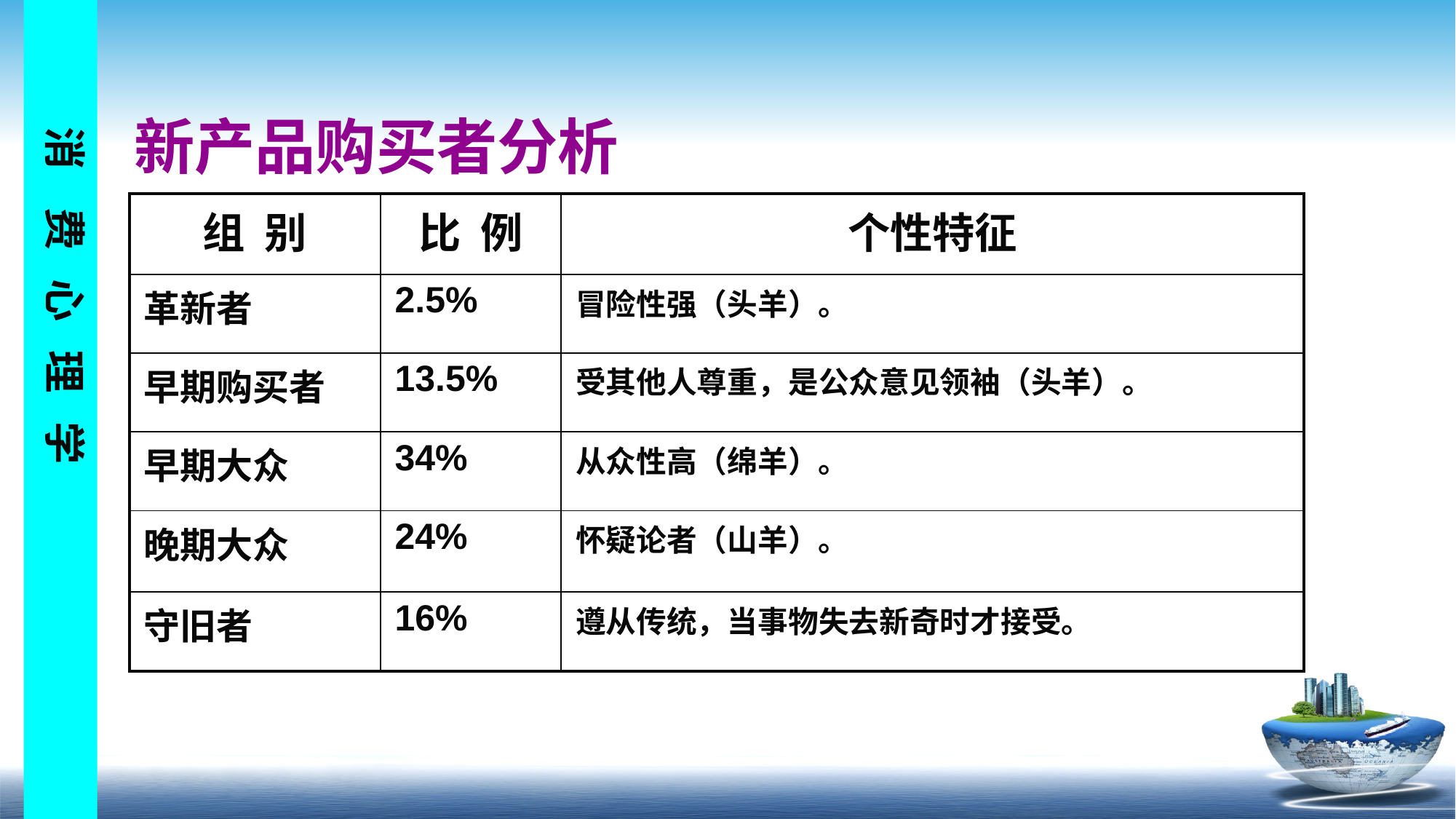

新产品购买者分析
| 组 别 | 比 例 | 个性特征 |
| --- | --- | --- |
| 革新者 | 2.5% | 冒险性强（头羊）。 |
| 早期购买者 | 13.5% | 受其他人尊重，是公众意见领袖（头羊）。 |
| 早期大众 | 34% | 从众性高（绵羊）。 |
| 晚期大众 | 24% | 怀疑论者（山羊）。 |
| 守旧者 | 16% | 遵从传统，当事物失去新奇时才接受。 |